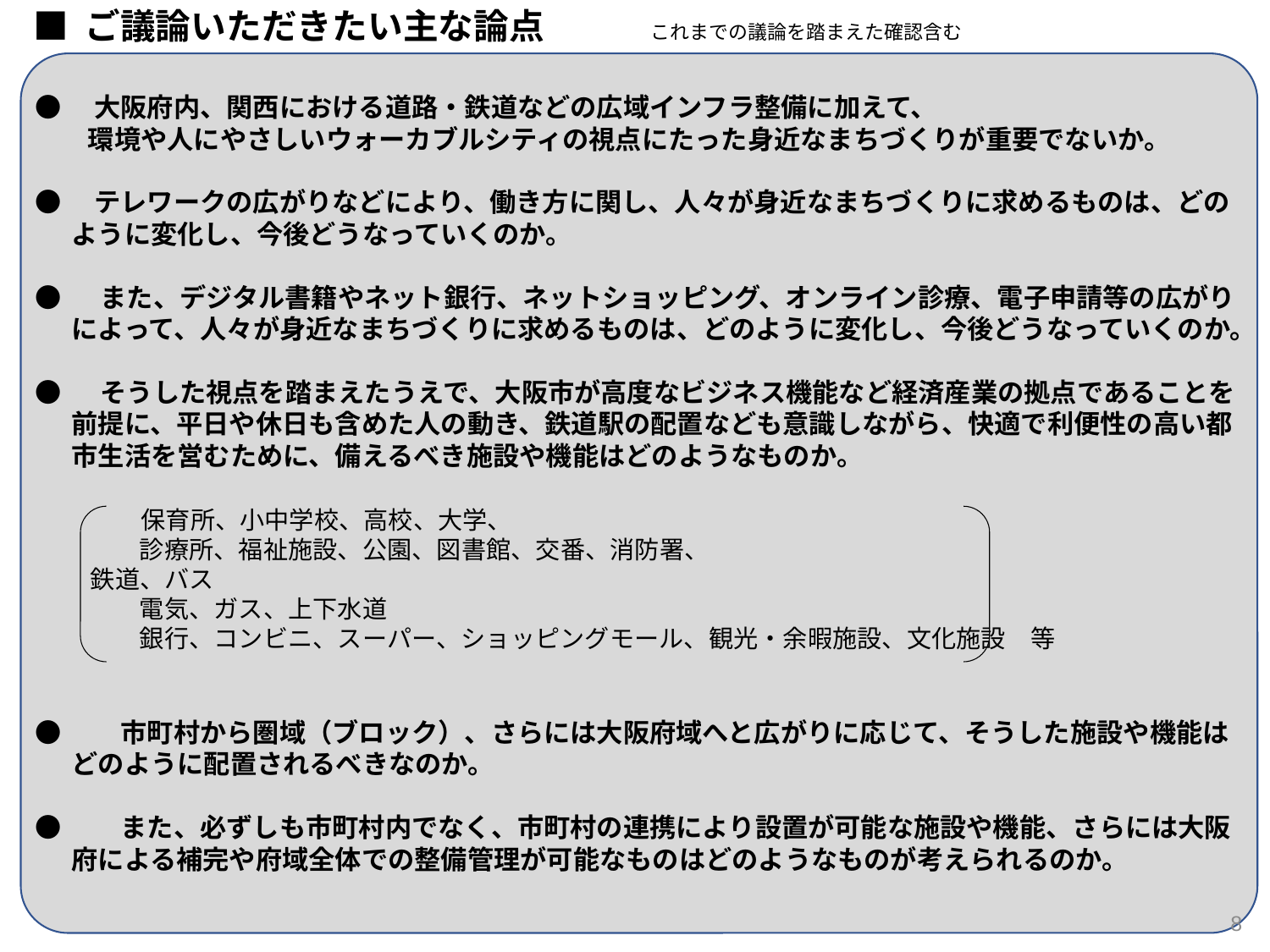

■ ご議論いただきたい主な論点　　　これまでの議論を踏まえた確認含む

●　大阪府内、関西における道路・鉄道などの広域インフラ整備に加えて、
　　環境や人にやさしいウォーカブルシティの視点にたった身近なまちづくりが重要でないか。

●　テレワークの広がりなどにより、働き方に関し、人々が身近なまちづくりに求めるものは、どのように変化し、今後どうなっていくのか。

●　 また、デジタル書籍やネット銀行、ネットショッピング、オンライン診療、電子申請等の広がりによって、人々が身近なまちづくりに求めるものは、どのように変化し、今後どうなっていくのか。

●　 そうした視点を踏まえたうえで、大阪市が高度なビジネス機能など経済産業の拠点であることを前提に、平日や休日も含めた人の動き、鉄道駅の配置なども意識しながら、快適で利便性の高い都市生活を営むために、備えるべき施設や機能はどのようなものか。

　　　　保育所、小中学校、高校、大学、
　　　　 診療所、福祉施設、公園、図書館、交番、消防署、
         鉄道、バス
　　　　 電気、ガス、上下水道
　　　　 銀行、コンビニ、スーパー、ショッピングモール、観光・余暇施設、文化施設　等

●　　市町村から圏域（ブロック）、さらには大阪府域へと広がりに応じて、そうした施設や機能はどのように配置されるべきなのか。

●　　また、必ずしも市町村内でなく、市町村の連携により設置が可能な施設や機能、さらには大阪府による補完や府域全体での整備管理が可能なものはどのようなものが考えられるのか。

8